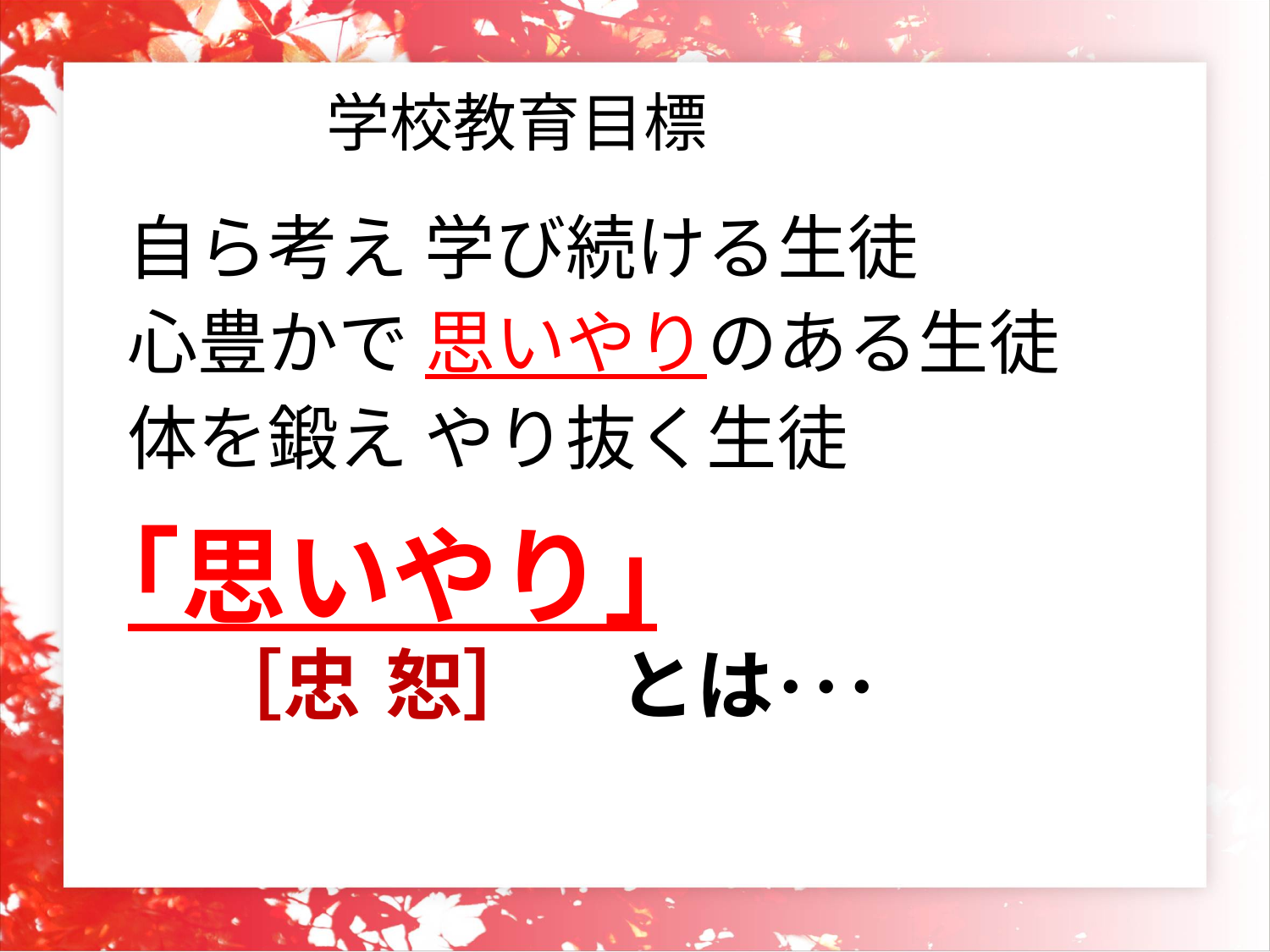

学校教育目標
自ら考え 学び続ける生徒
心豊かで 思いやりのある生徒
体を鍛え やり抜く生徒
# ｢思いやり｣ 　［忠　恕］　とは･･･